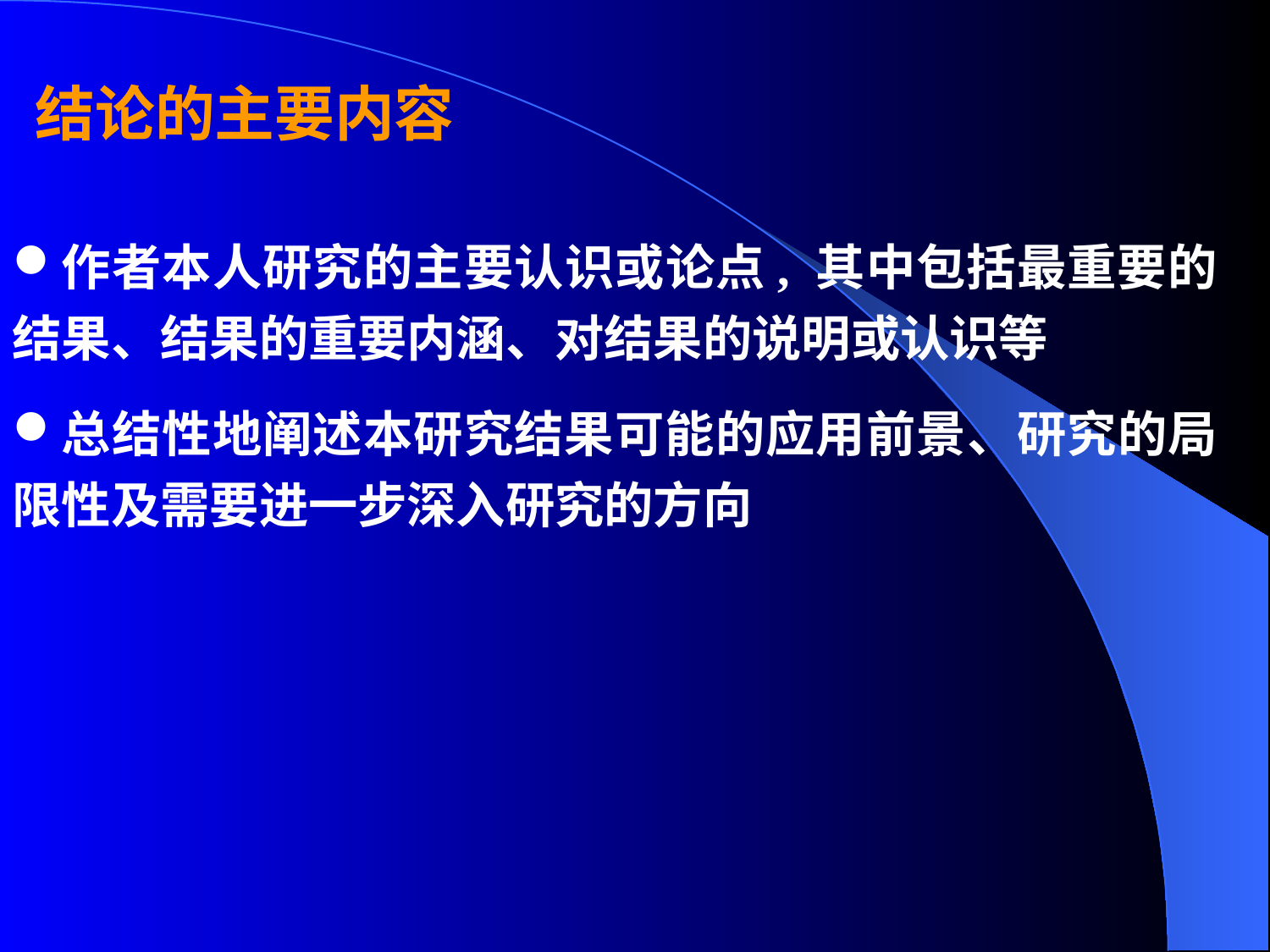

结论的主要内容

作者本人研究的主要认识或论点, 其中包括最重要的结果、结果的重要内涵、对结果的说明或认识等
总结性地阐述本研究结果可能的应用前景、研究的局限性及需要进一步深入研究的方向